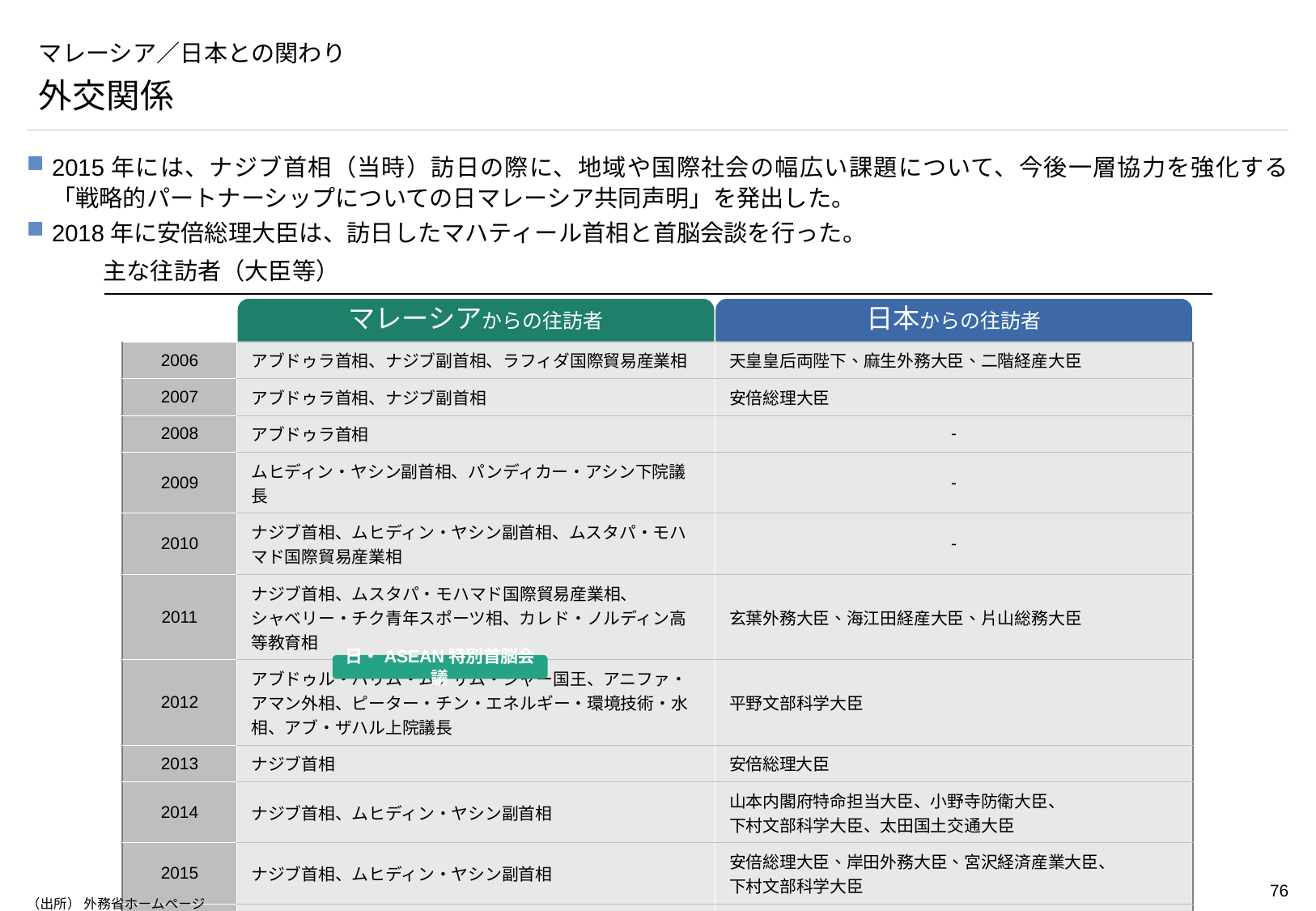

# マレーシア／日本との関わり
外交関係
2015年には、ナジブ首相（当時）訪日の際に、地域や国際社会の幅広い課題について、今後一層協力を強化する「戦略的パートナーシップについての日マレーシア共同声明」を発出した。
2018年に安倍総理大臣は、訪日したマハティール首相と首脳会談を行った。
主な往訪者（大臣等）
マレーシアからの往訪者
日本からの往訪者
| 2006 | アブドゥラ首相、ナジブ副首相、ラフィダ国際貿易産業相 | 天皇皇后両陛下、麻生外務大臣、二階経産大臣 |
| --- | --- | --- |
| 2007 | アブドゥラ首相、ナジブ副首相 | 安倍総理大臣 |
| 2008 | アブドゥラ首相 | - |
| 2009 | ムヒディン・ヤシン副首相、パンディカー・アシン下院議長 | - |
| 2010 | ナジブ首相、ムヒディン・ヤシン副首相、ムスタパ・モハマド国際貿易産業相 | - |
| 2011 | ナジブ首相、ムスタパ・モハマド国際貿易産業相、 シャベリー・チク青年スポーツ相、カレド・ノルディン高等教育相 | 玄葉外務大臣、海江田経産大臣、片山総務大臣 |
| 2012 | アブドゥル・ハリム・ムアザム・シャー国王、アニファ・アマン外相、ピーター・チン・エネルギー・環境技術・水相、アブ・ザハル上院議長 | 平野文部科学大臣 |
| 2013 | ナジブ首相 | 安倍総理大臣 |
| 2014 | ナジブ首相、ムヒディン・ヤシン副首相 | 山本内閣府特命担当大臣、小野寺防衛大臣、 下村文部科学大臣、太田国土交通大臣 |
| 2015 | ナジブ首相、ムヒディン・ヤシン副首相 | 安倍総理大臣、岸田外務大臣、宮沢経済産業大臣、 下村文部科学大臣 |
| 2016 | ナジブ首相、ザヒド副首相 | - |
| 2017 | - | 皇太子殿下 |
| 2018 | マハティール首相 | 河野外務大臣 |
日・ASEAN特別首脳会議
（出所） 外務省ホームページ